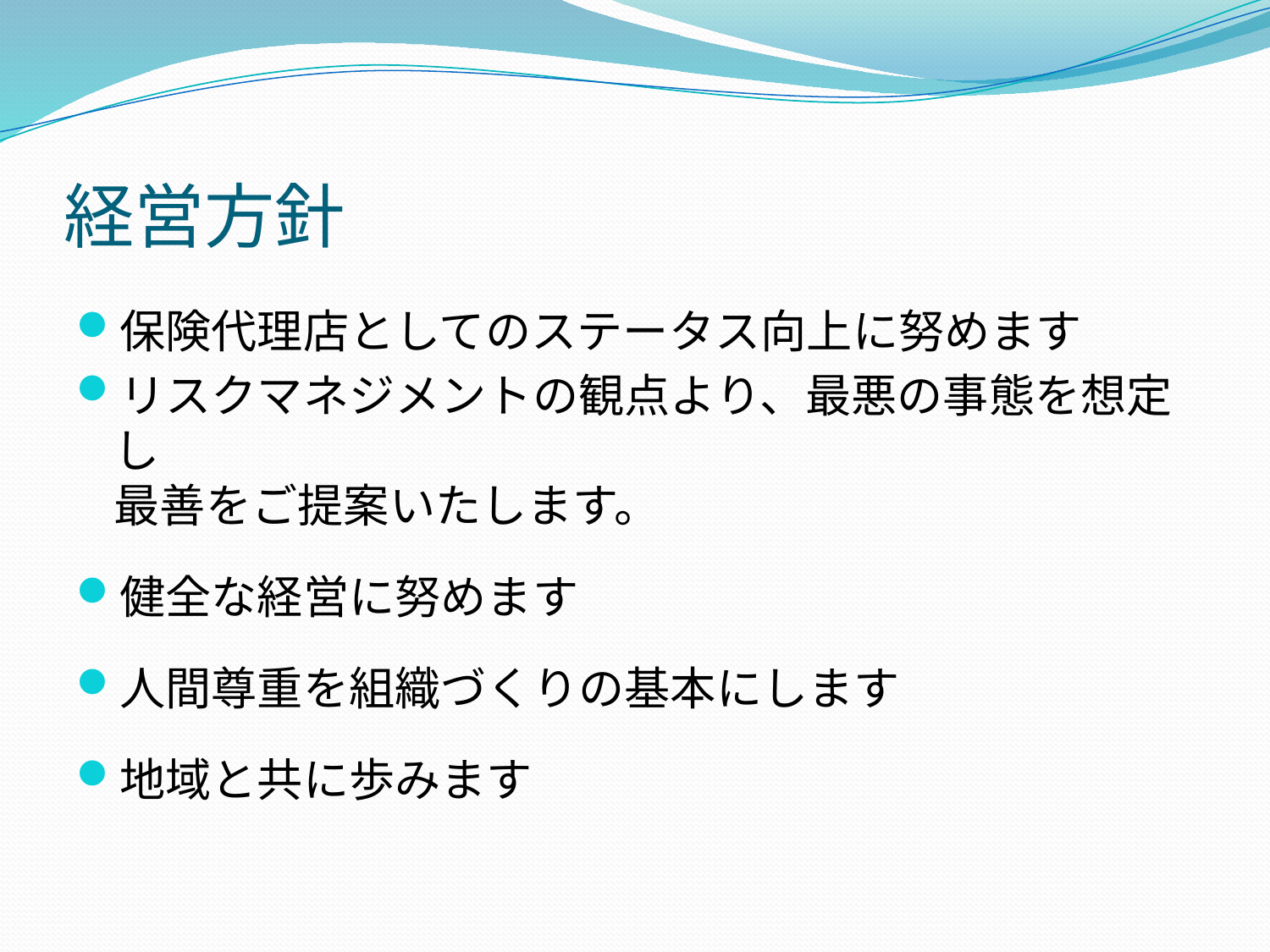

# 経営方針
保険代理店としてのステータス向上に努めます
リスクマネジメントの観点より、最悪の事態を想定し
最善をご提案いたします。
健全な経営に努めます
人間尊重を組織づくりの基本にします
地域と共に歩みます